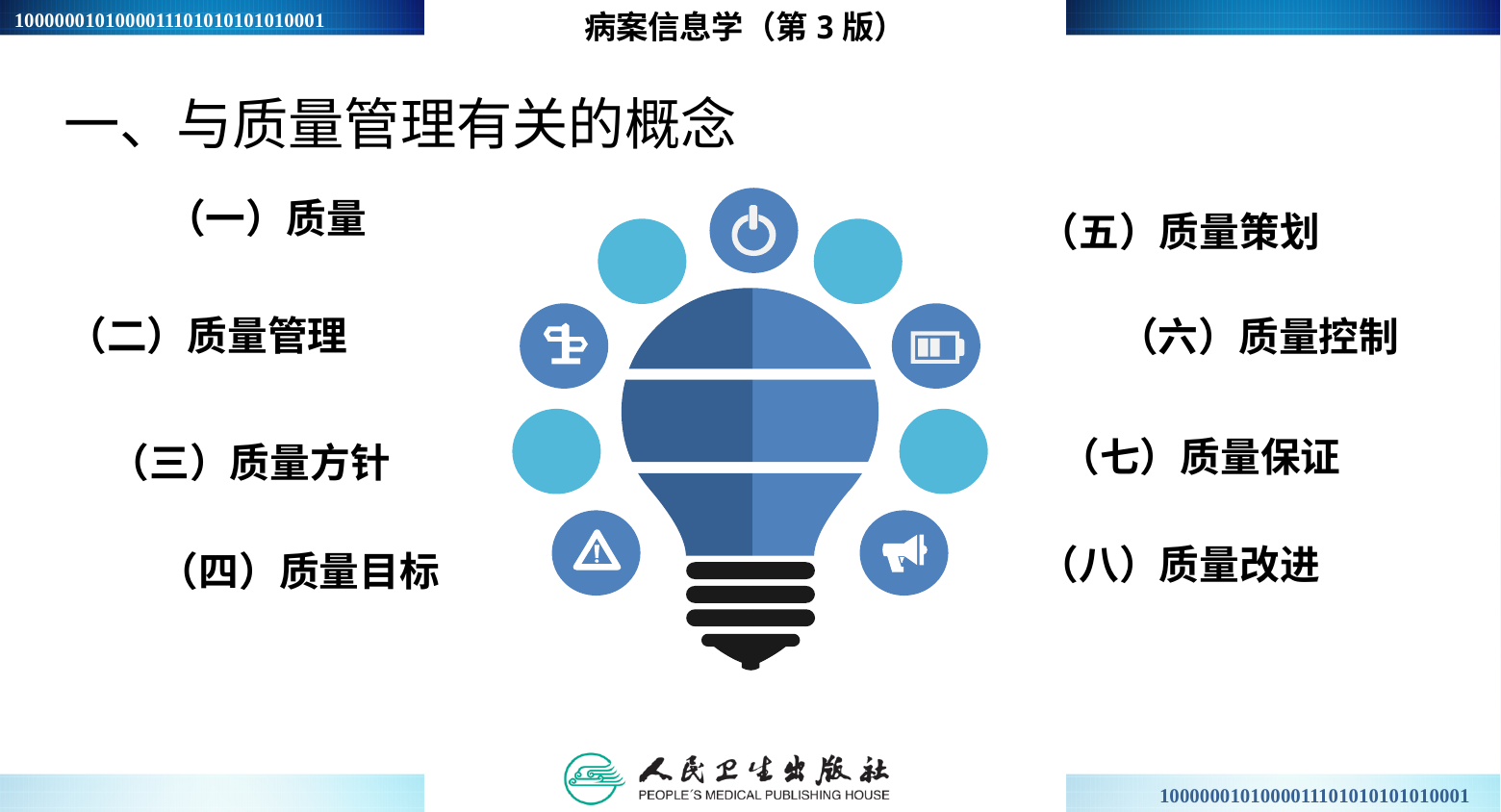

病案信息学（第3版）
一、与质量管理有关的概念
（一）质量

（五）质量策划

（二）质量管理
（六）质量控制

（七）质量保证
（三）质量方针

（八）质量改进
（四）质量目标